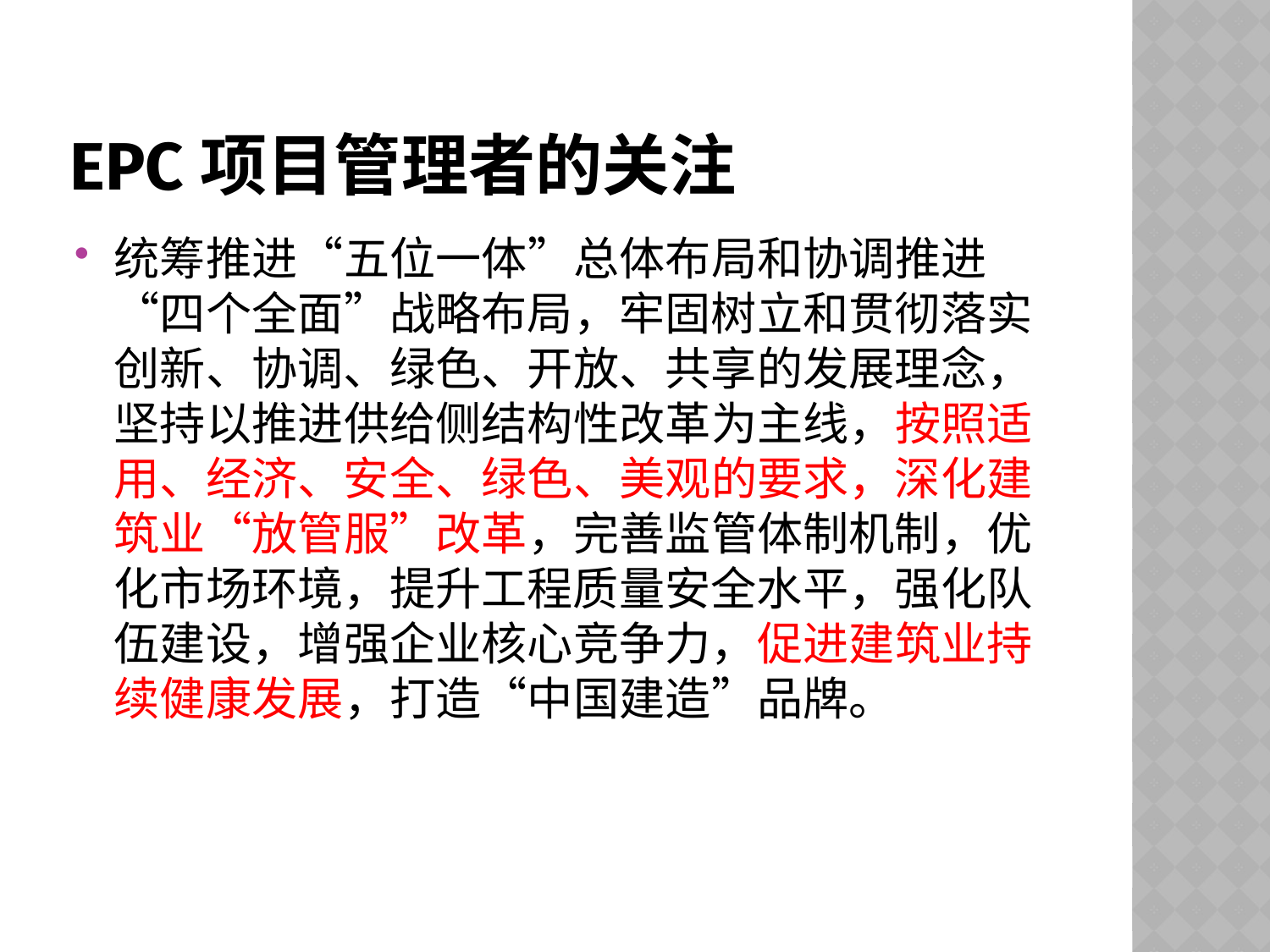

# EPC项目管理者的关注
统筹推进“五位一体”总体布局和协调推进“四个全面”战略布局，牢固树立和贯彻落实创新、协调、绿色、开放、共享的发展理念，坚持以推进供给侧结构性改革为主线，按照适用、经济、安全、绿色、美观的要求，深化建筑业“放管服”改革，完善监管体制机制，优化市场环境，提升工程质量安全水平，强化队伍建设，增强企业核心竞争力，促进建筑业持续健康发展，打造“中国建造”品牌。